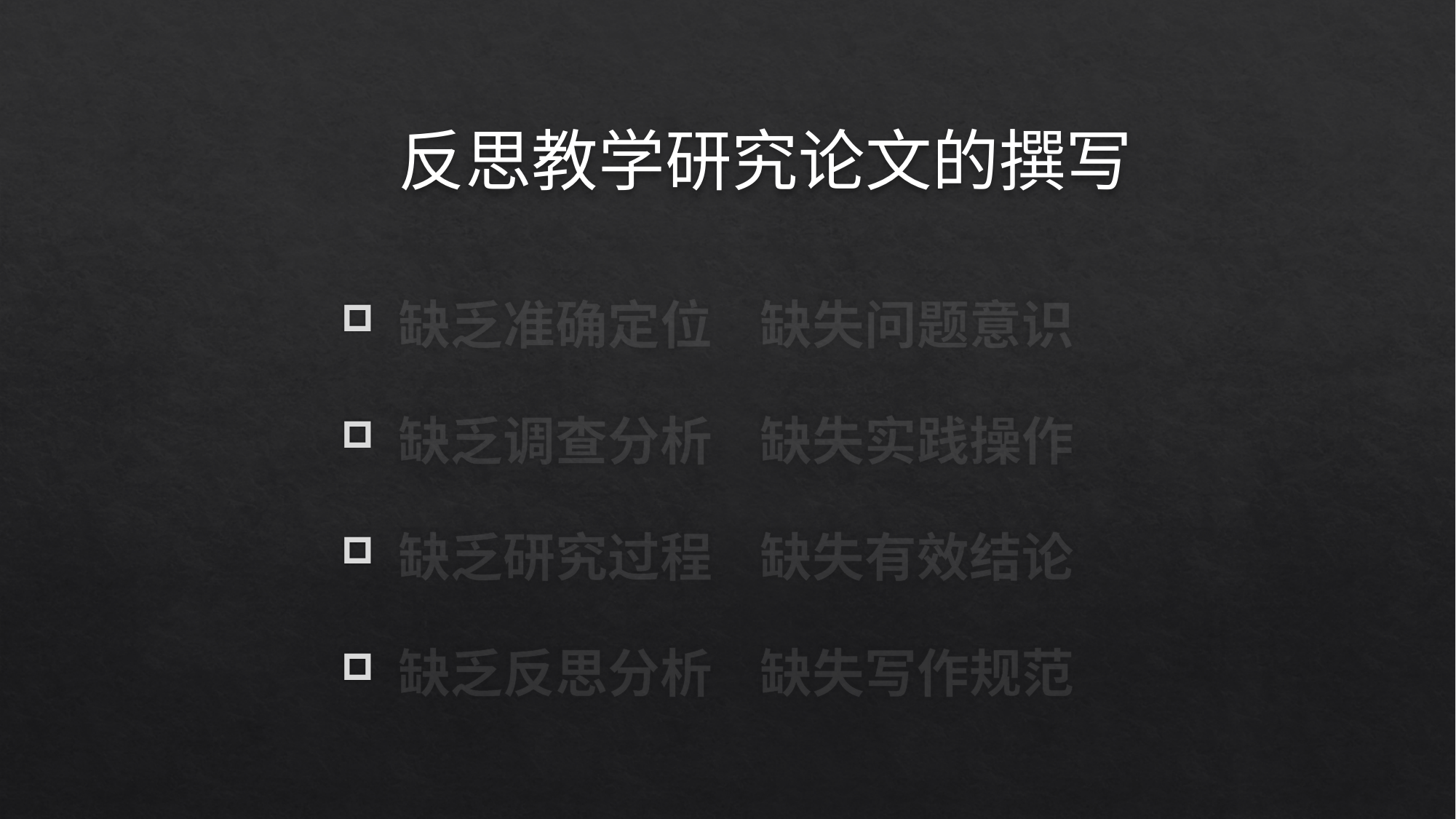

反思教学研究论文的撰写
 缺乏准确定位    缺失问题意识
 缺乏调查分析    缺失实践操作
 缺乏研究过程    缺失有效结论
 缺乏反思分析    缺失写作规范